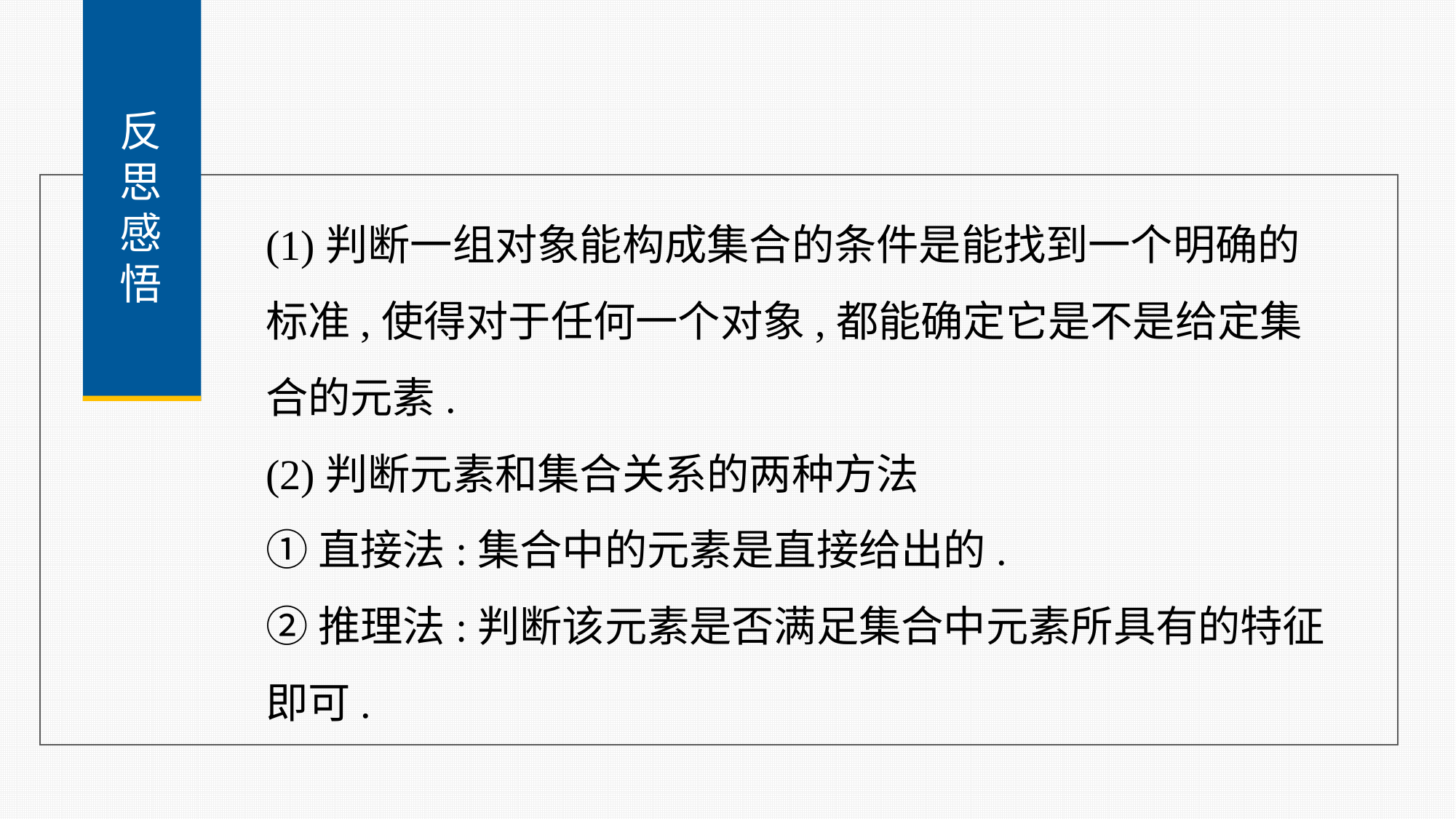

反
思
感
悟

(1)判断一组对象能构成集合的条件是能找到一个明确的标准,使得对于任何一个对象,都能确定它是不是给定集合的元素.
(2)判断元素和集合关系的两种方法
①直接法:集合中的元素是直接给出的.
②推理法:判断该元素是否满足集合中元素所具有的特征即可.